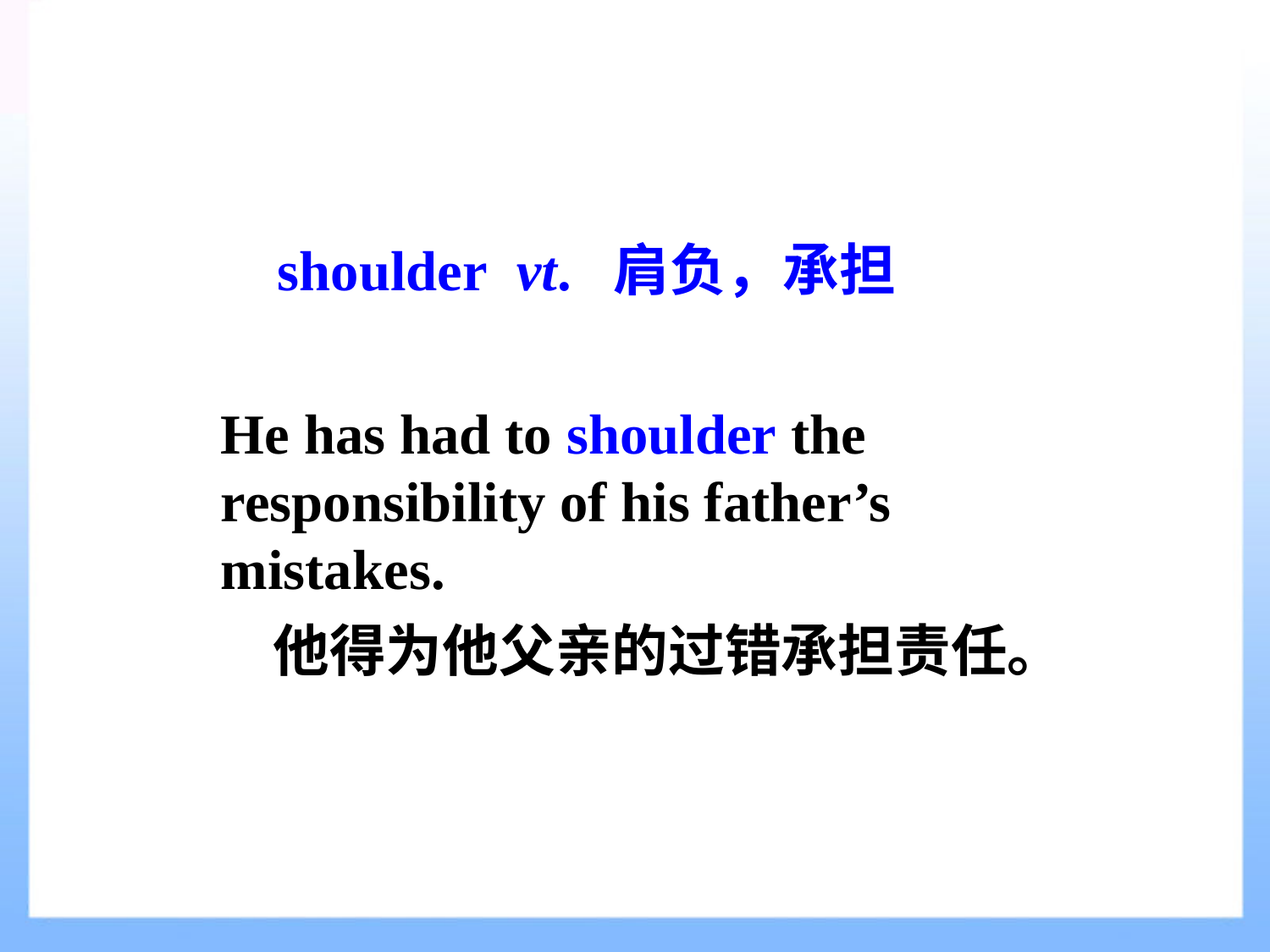

shoulder  vt.  肩负，承担

He has had to shoulder the responsibility of his father’s mistakes.
   他得为他父亲的过错承担责任。